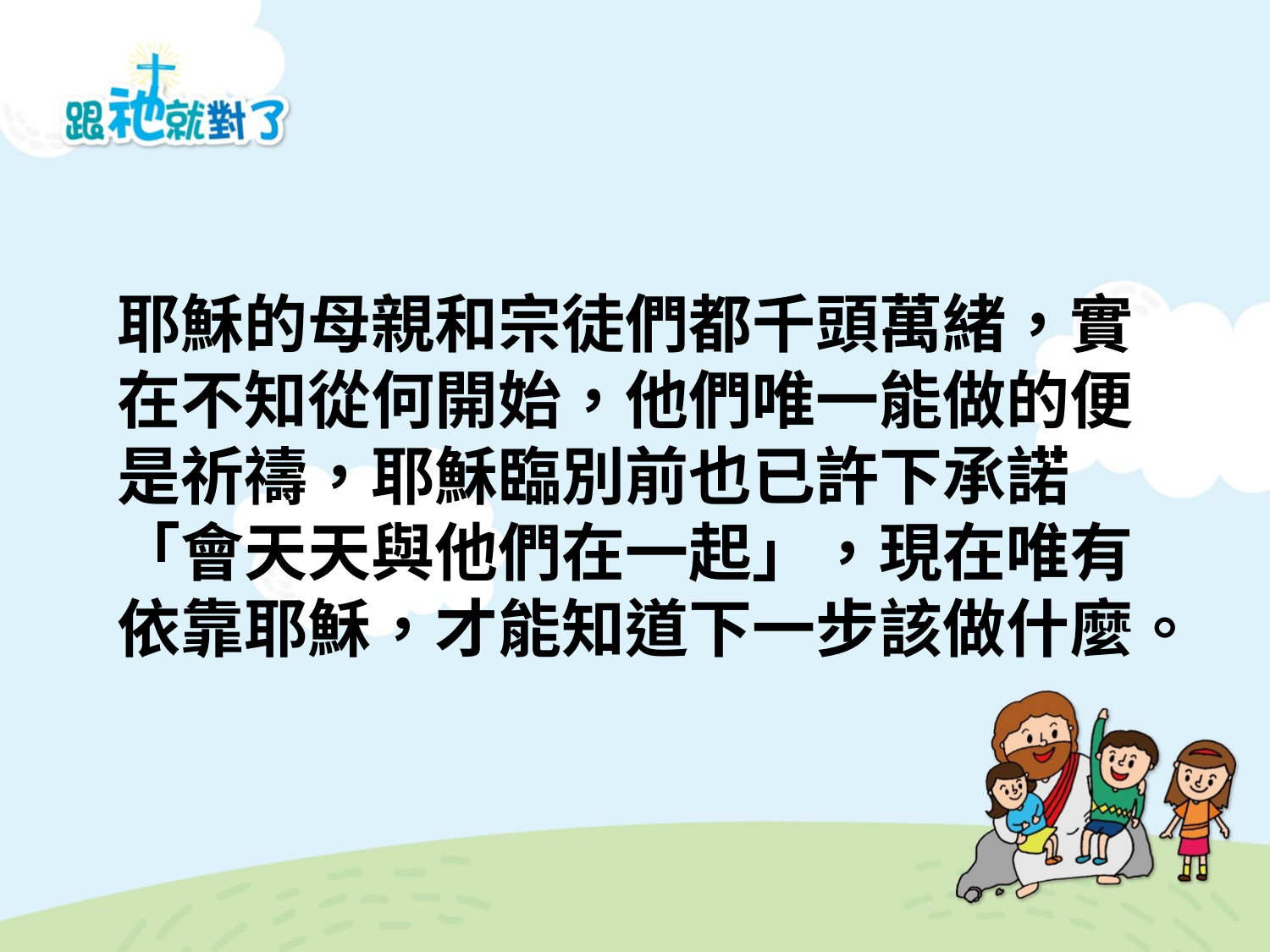

耶穌的母親和宗徒們都千頭萬緒，實在不知從何開始，他們唯一能做的便是祈禱，耶穌臨別前也已許下承諾「會天天與他們在一起」，現在唯有依靠耶穌，才能知道下一步該做什麼。